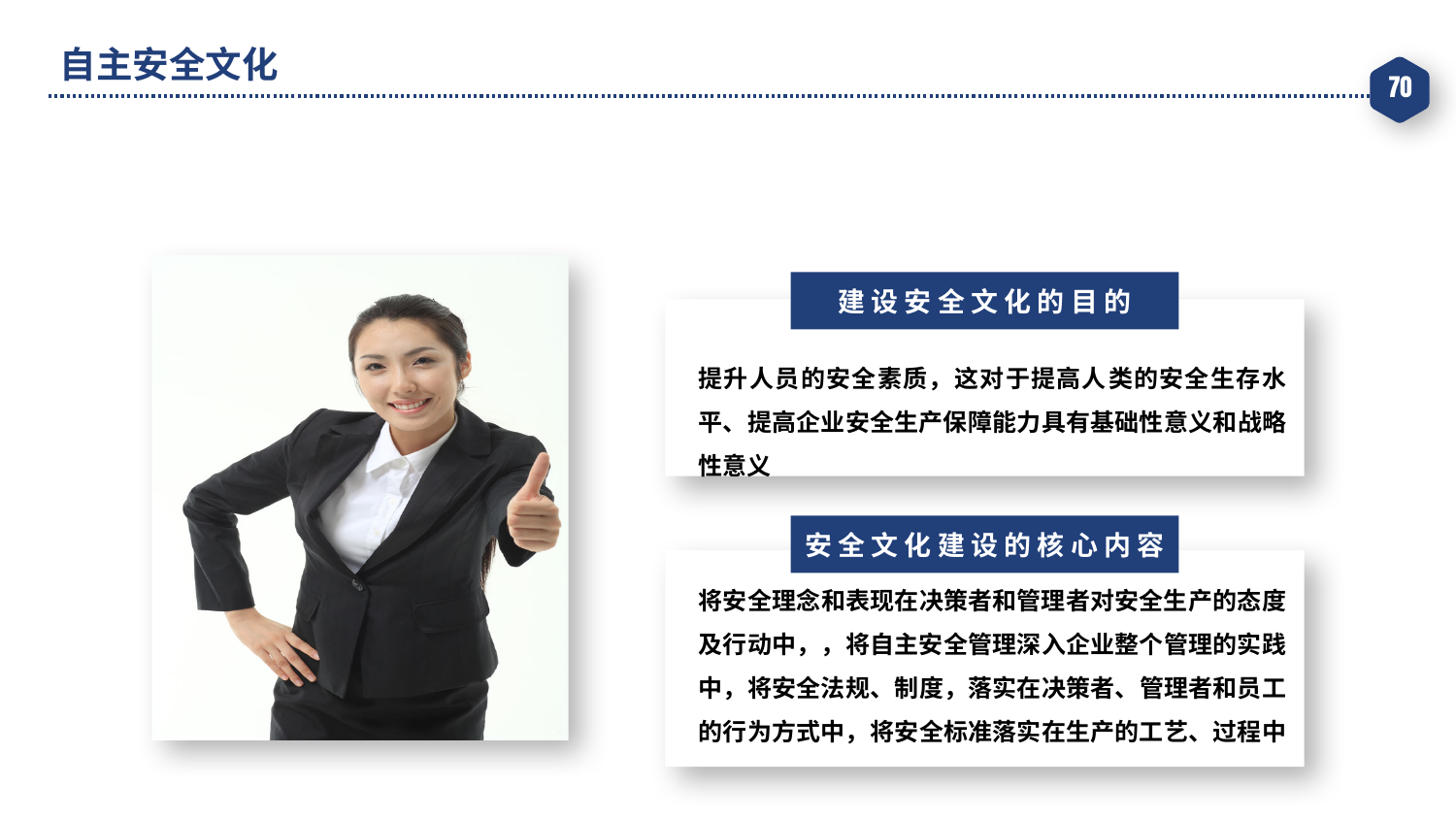

自主安全文化

建设安全文化的目的

提升人员的安全素质，这对于提高人类的安全生存水平、提高企业安全生产保障能力具有基础性意义和战略性意义

安全文化建设的核心内容

将安全理念和表现在决策者和管理者对安全生产的态度及行动中，，将自主安全管理深入企业整个管理的实践中，将安全法规、制度，落实在决策者、管理者和员工的行为方式中，将安全标准落实在生产的工艺、过程中